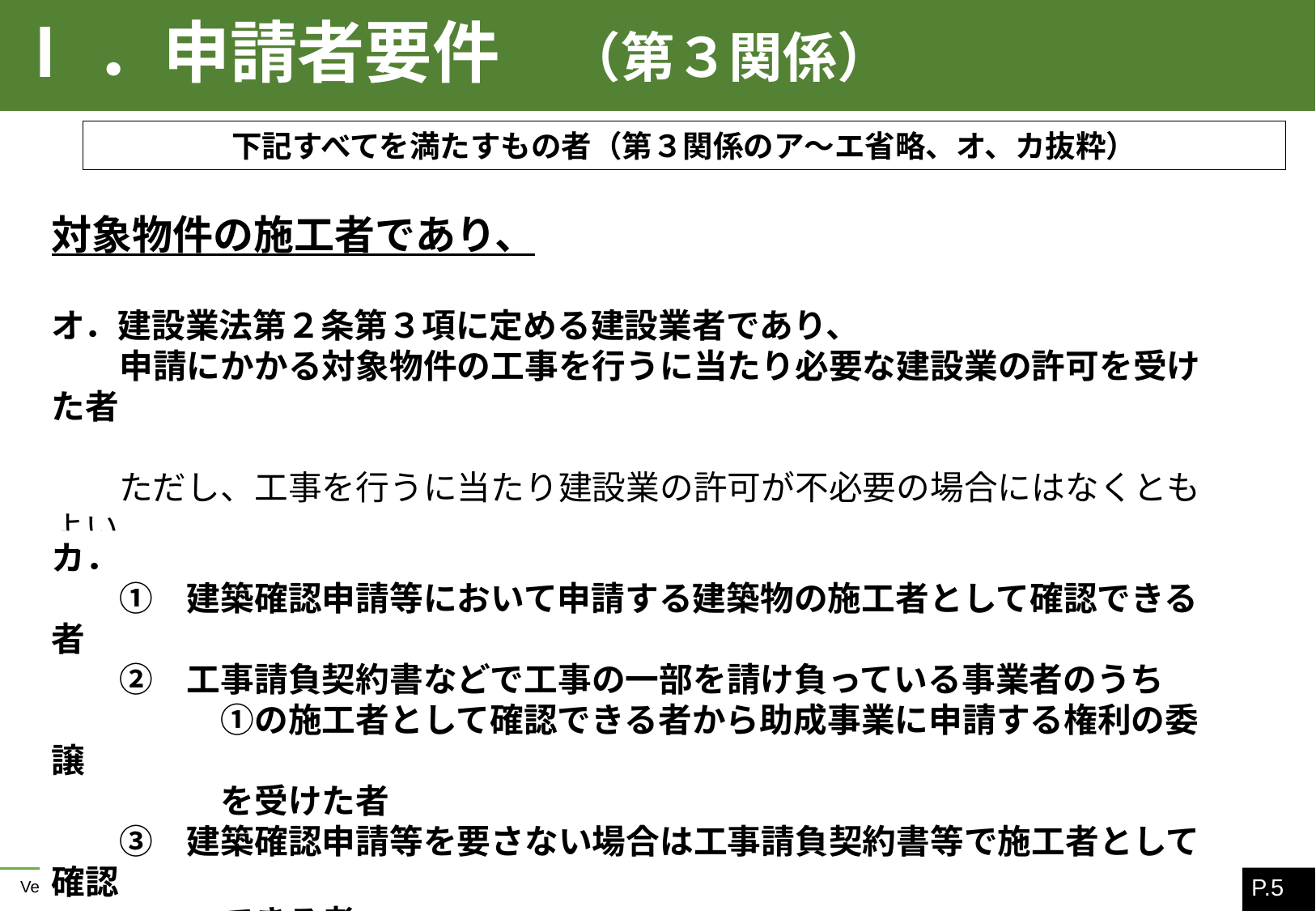

Ⅰ．申請者要件　（第３関係）

下記すべてを満たすもの者（第３関係のア～エ省略、オ、カ抜粋）
対象物件の施工者であり、
オ．建設業法第２条第３項に定める建設業者であり、
　　申請にかかる対象物件の工事を行うに当たり必要な建設業の許可を受けた者

　　ただし、工事を行うに当たり建設業の許可が不必要の場合にはなくともよい
カ．
　　①　建築確認申請等において申請する建築物の施工者として確認できる者
　　②　工事請負契約書などで工事の一部を請け負っている事業者のうち
　　　　　①の施工者として確認できる者から助成事業に申請する権利の委譲
　　　　　を受けた者
　　③　建築確認申請等を要さない場合は工事請負契約書等で施工者として確認
　　　　　できる者